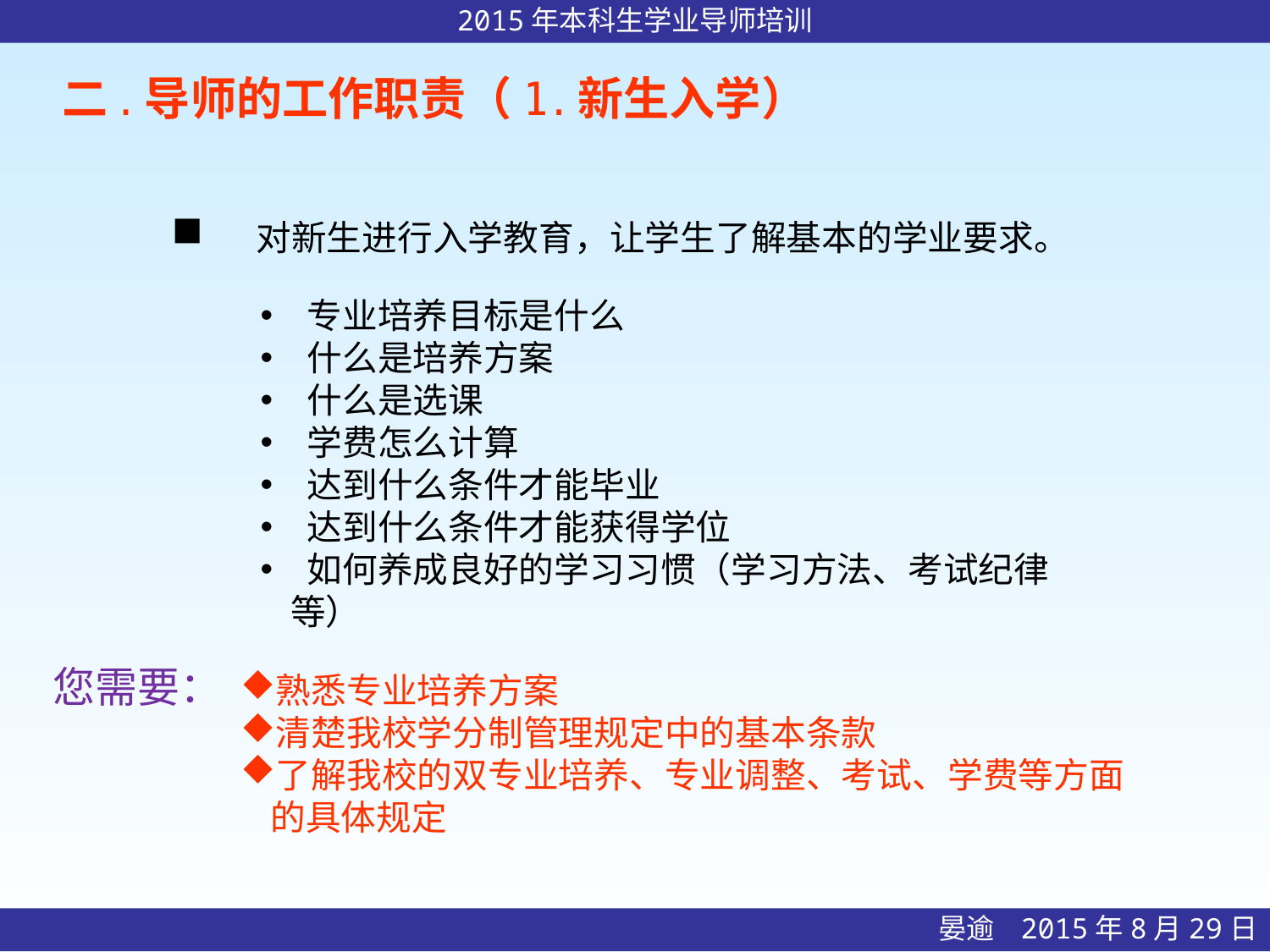

# 二.导师的工作职责（1.新生入学）
对新生进行入学教育，让学生了解基本的学业要求。
 专业培养目标是什么
 什么是培养方案
 什么是选课
 学费怎么计算
 达到什么条件才能毕业
 达到什么条件才能获得学位
 如何养成良好的学习习惯（学习方法、考试纪律等）
您需要：
熟悉专业培养方案
清楚我校学分制管理规定中的基本条款
了解我校的双专业培养、专业调整、考试、学费等方面的具体规定